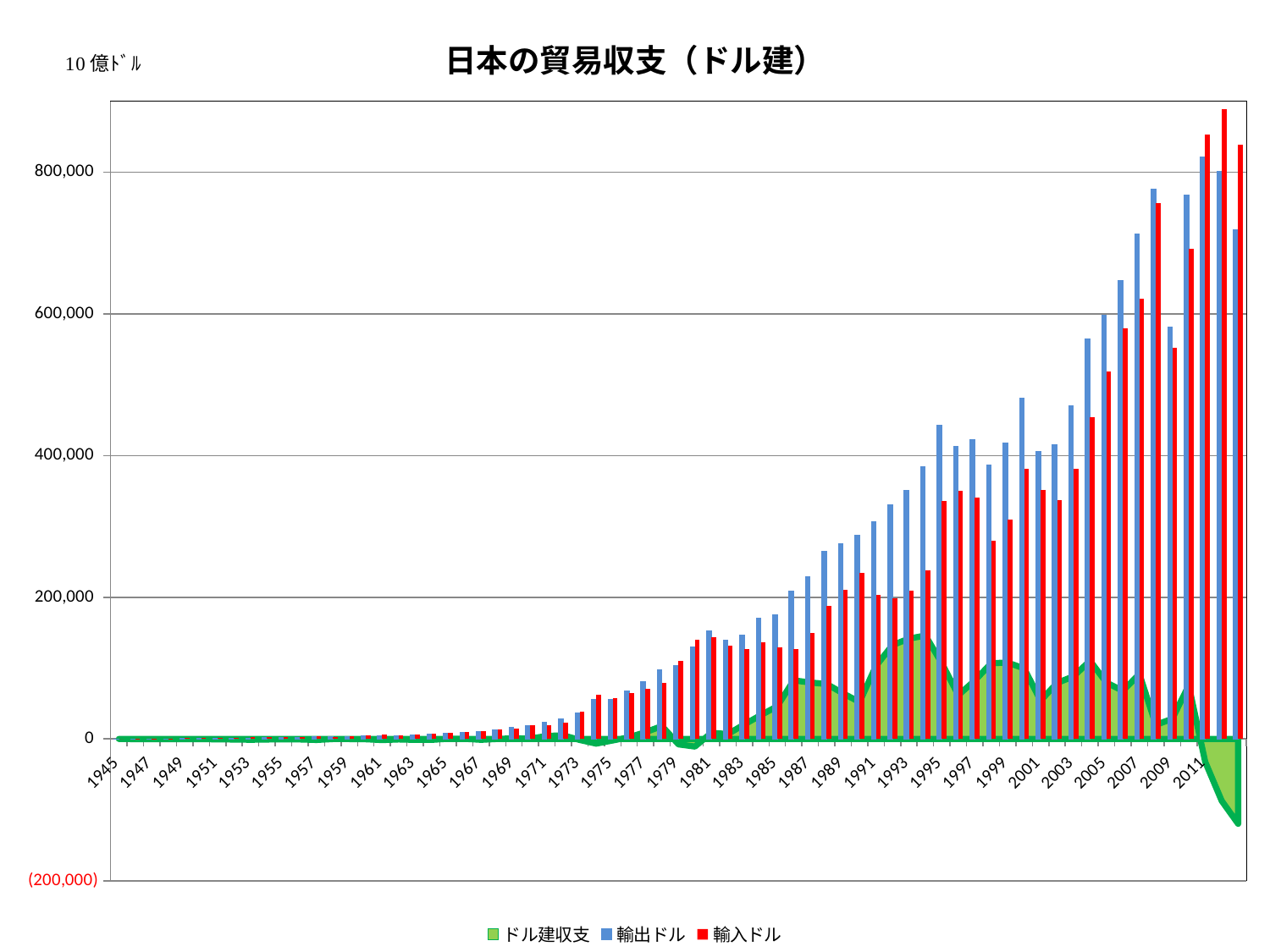

### Chart: 日本の貿易収支（ドル建）

| Category | ドル建収支 | 輸出ドル | 輸入ドル |
|---|---|---|---|
| 1945 | 0.0 | 0.0 | 0.0 |
| 1946 | -203.0 | 103.0 | 306.0 |
| 1947 | -352.0 | 174.0 | 526.0 |
| 1948 | -426.0 | 258.0 | 684.0 |
| 1949 | -395.0 | 510.0 | 905.0 |
| 1950 | -154.0 | 820.0 | 974.0 |
| 1951 | -640.0 | 1355.0 | 1995.0 |
| 1952 | -755.0 | 1273.0 | 2028.0 |
| 1953 | -1135.0 | 1275.0 | 2410.0 |
| 1954 | -770.0 | 1629.0 | 2399.0 |
| 1955 | -460.0 | 2011.0 | 2471.0 |
| 1956 | -729.0 | 2501.0 | 3230.0 |
| 1957 | -1426.0 | 2858.0 | 4284.0 |
| 1958 | -156.0 | 2877.0 | 3033.0 |
| 1959 | -143.0 | 3456.0 | 3599.0 |
| 1960 | -436.0 | 4055.0 | 4491.0 |
| 1961 | -1574.0 | 4236.0 | 5810.0 |
| 1962 | -721.0 | 4916.0 | 5637.0 |
| 1963 | -1284.0 | 5452.0 | 6736.0 |
| 1964 | -1265.0 | 6673.0 | 7938.0 |
| 1965 | 283.0 | 8452.0 | 8169.0 |
| 1966 | 253.0 | 9776.0 | 9523.0 |
| 1967 | -1221.0 | 10442.0 | 11663.0 |
| 1968 | -15.0 | 12972.0 | 12987.0 |
| 1969 | 966.0 | 15990.0 | 15024.0 |
| 1970 | 437.0 | 19318.0 | 18881.0 |
| 1971 | 4307.0 | 24019.0 | 19712.0 |
| 1972 | 5120.0 | 28591.0 | 23471.0 |
| 1973 | -1384.0 | 36930.0 | 38314.0 |
| 1974 | -6574.0 | 55536.0 | 62110.0 |
| 1975 | -2110.0 | 55753.0 | 57863.0 |
| 1976 | 2426.0 | 67225.0 | 64799.0 |
| 1977 | 9686.0 | 80495.0 | 70809.0 |
| 1978 | 18200.0 | 97543.0 | 79343.0 |
| 1979 | -7640.0 | 103032.0 | 110672.0 |
| 1980 | -10721.0 | 129807.0 | 140528.0 |
| 1981 | 8740.0 | 152030.0 | 143290.0 |
| 1982 | 6900.0 | 138831.0 | 131931.0 |
| 1983 | 20534.0 | 146927.0 | 126393.0 |
| 1984 | 33611.0 | 170114.0 | 136503.0 |
| 1985 | 46099.0 | 175638.0 | 129539.0 |
| 1986 | 82743.0 | 209151.0 | 126408.0 |
| 1987 | 79706.0 | 229221.0 | 149515.0 |
| 1988 | 77563.0 | 264917.0 | 187354.0 |
| 1989 | 64328.0 | 275175.0 | 210847.0 |
| 1990 | 52149.0 | 286948.0 | 234799.0 |
| 1991 | 103090.0 | 306580.0 | 203490.0 |
| 1992 | 132400.0 | 330870.0 | 198470.0 |
| 1993 | 141570.0 | 351310.0 | 209740.0 |
| 1994 | 145944.0 | 384176.0 | 238232.0 |
| 1995 | 106843.0 | 442937.0 | 336094.0 |
| 1996 | 61779.0 | 412433.0 | 350654.0 |
| 1997 | 82474.0 | 422881.0 | 340408.0 |
| 1998 | 106955.0 | 386271.0 | 279316.0 |
| 1999 | 107697.0 | 417442.0 | 309745.0 |
| 2000 | 99601.0 | 480701.0 | 381100.0 |
| 2001 | 54057.01043729842 | 405155.0446832866 | 351098.0342459881 |
| 2002 | 79030.2835086681 | 415862.242749107 | 336831.959240439 |
| 2003 | 88334.52225941 | 469862.170921766 | 381527.648662356 |
| 2004 | 110370.0 | 565039.0 | 454669.0 |
| 2005 | 79577.0 | 598215.0 | 518638.0 |
| 2006 | 67996.0 | 647290.0 | 579294.0 |
| 2007 | 91651.0 | 712735.0 | 621084.0 |
| 2008 | 19832.0 | 775918.0 | 756086.0 |
| 2009 | 28535.0 | 580787.0 | 552252.0 |
| 2010 | 75577.80500000005 | 767025.013 | 691447.208 |
| 2011 | -32277.0 | 820793.0 | 853070.0 |